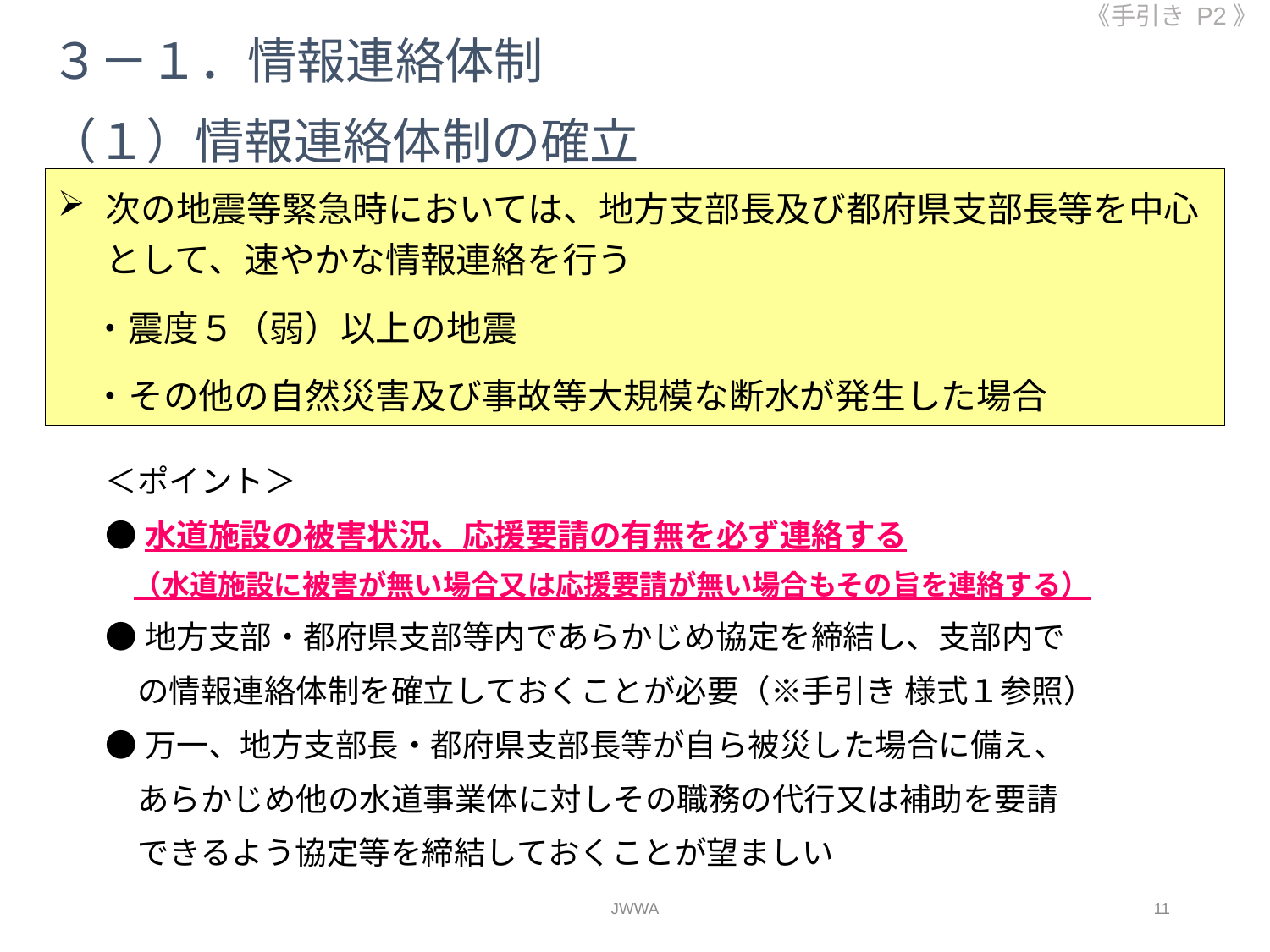

《手引き P2》
３－１．情報連絡体制
（１）情報連絡体制の確立
次の地震等緊急時においては、地方支部長及び都府県支部長等を中心として、速やかな情報連絡を行う
　・震度５（弱）以上の地震
　・その他の自然災害及び事故等大規模な断水が発生した場合
＜ポイント＞
●水道施設の被害状況、応援要請の有無を必ず連絡する
　（水道施設に被害が無い場合又は応援要請が無い場合もその旨を連絡する）
●地方支部・都府県支部等内であらかじめ協定を締結し、支部内で
　の情報連絡体制を確立しておくことが必要（※手引き 様式１参照）
●万一、地方支部長・都府県支部長等が自ら被災した場合に備え、
　あらかじめ他の水道事業体に対しその職務の代行又は補助を要請
　できるよう協定等を締結しておくことが望ましい
JWWA
11